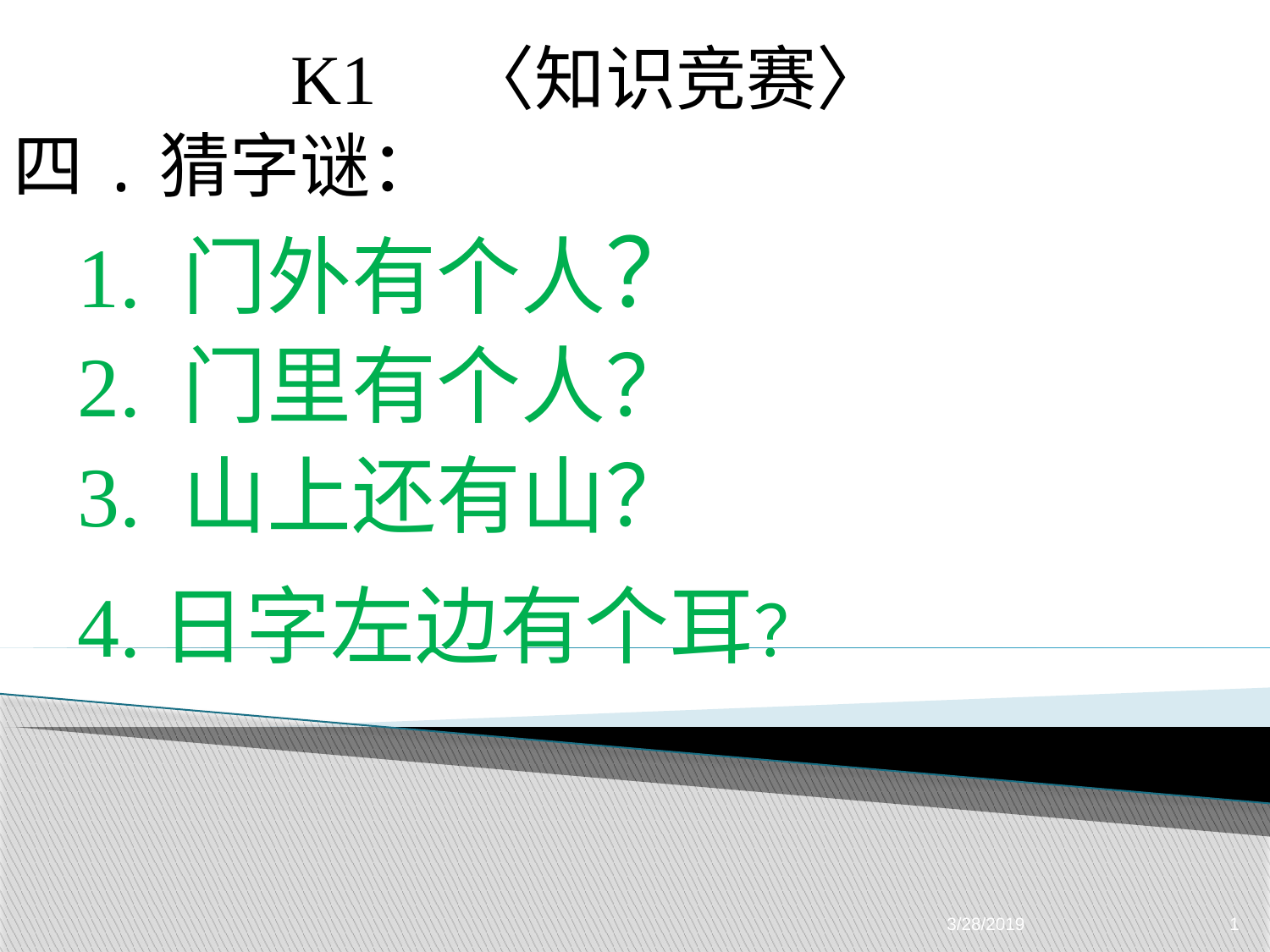

K1    〈知识竞赛〉
四.猜字谜：
1. 门外有个人？
2. 门里有个人？
3. 山上还有山？
4.日字左边有个耳？
3/28/2019
1